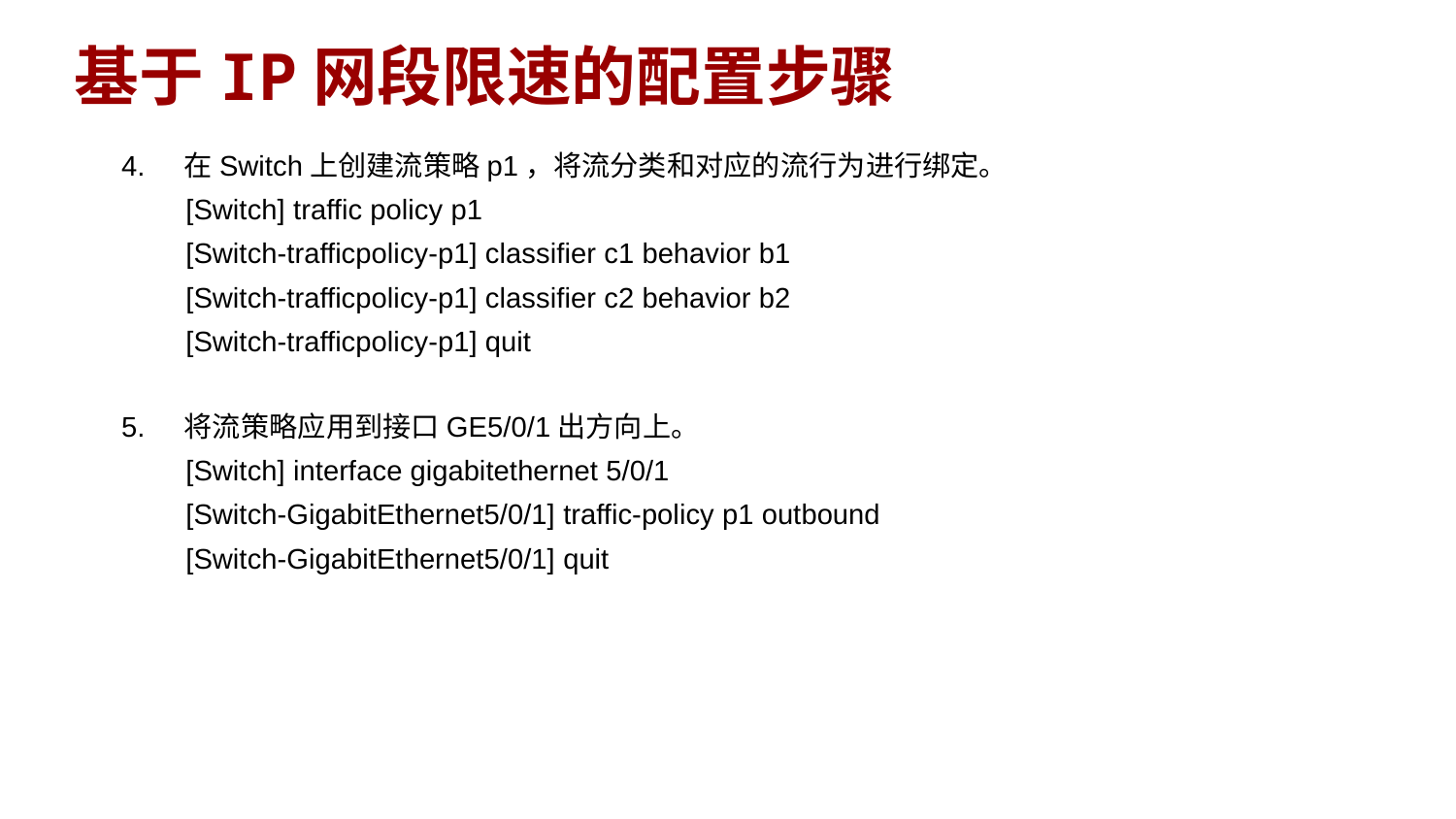

# 基于IP网段限速的配置步骤

4.    在Switch上创建流策略p1，将流分类和对应的流行为进行绑定。
        [Switch] traffic policy p1
        [Switch-trafficpolicy-p1] classifier c1 behavior b1
        [Switch-trafficpolicy-p1] classifier c2 behavior b2
        [Switch-trafficpolicy-p1] quit

5.    将流策略应用到接口GE5/0/1出方向上。
        [Switch] interface gigabitethernet 5/0/1
        [Switch-GigabitEthernet5/0/1] traffic-policy p1 outbound
        [Switch-GigabitEthernet5/0/1] quit